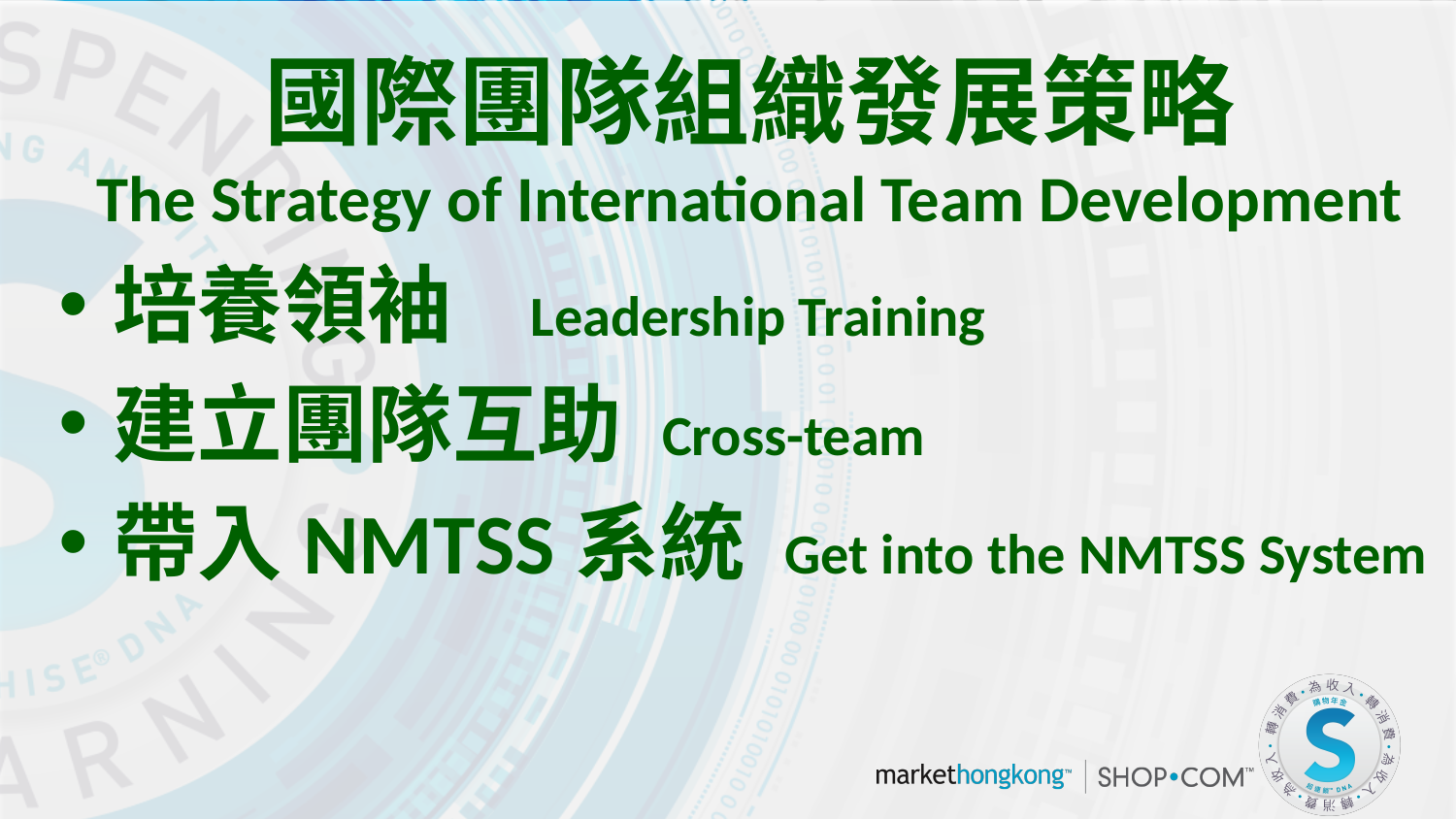

國際團隊組織發展策略
The Strategy of International Team Development
培養領袖   Leadership Training
建立團隊互助 Cross-team
帶入NMTSS系統 Get into the NMTSS System